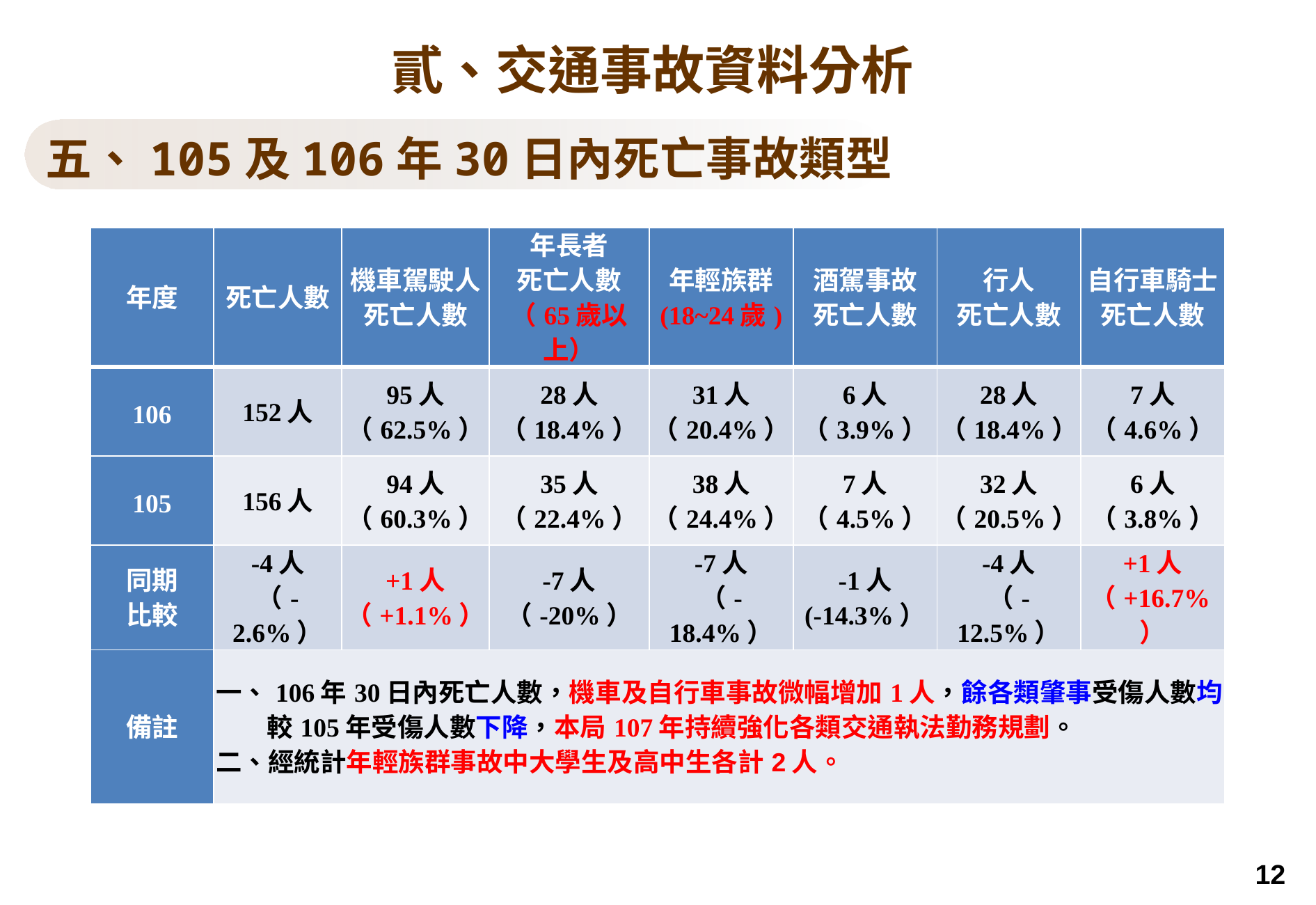

貳、交通事故資料分析

五、105及106年30日內死亡事故類型
| 年度 | 死亡人數 | 機車駕駛人 死亡人數 | 年長者 死亡人數 （65歲以上） | 年輕族群 (18~24歲) | 酒駕事故 死亡人數 | 行人 死亡人數 | 自行車騎士 死亡人數 |
| --- | --- | --- | --- | --- | --- | --- | --- |
| 106 | 152人 | 95人 （62.5%） | 28人 （18.4%） | 31人 （20.4%） | 6人 （3.9%） | 28人 （18.4%） | 7人 （4.6%） |
| 105 | 156人 | 94人 （60.3%） | 35人 （22.4%） | 38人 （24.4%） | 7人 （4.5%） | 32人 （20.5%） | 6人 （3.8%） |
| 同期 比較 | -4人 （-2.6%） | +1人 （+1.1%） | -7人 （-20%） | -7人 （-18.4%） | -1人 (-14.3%） | -4人 （-12.5%） | +1人 （+16.7%） |
| 備註 | 一、106年30日內死亡人數，機車及自行車事故微幅增加1人，餘各類肇事受傷人數均較105年受傷人數下降，本局107年持續強化各類交通執法勤務規劃。 二、經統計年輕族群事故中大學生及高中生各計2人。 |  |  |  |  |  |  |
12